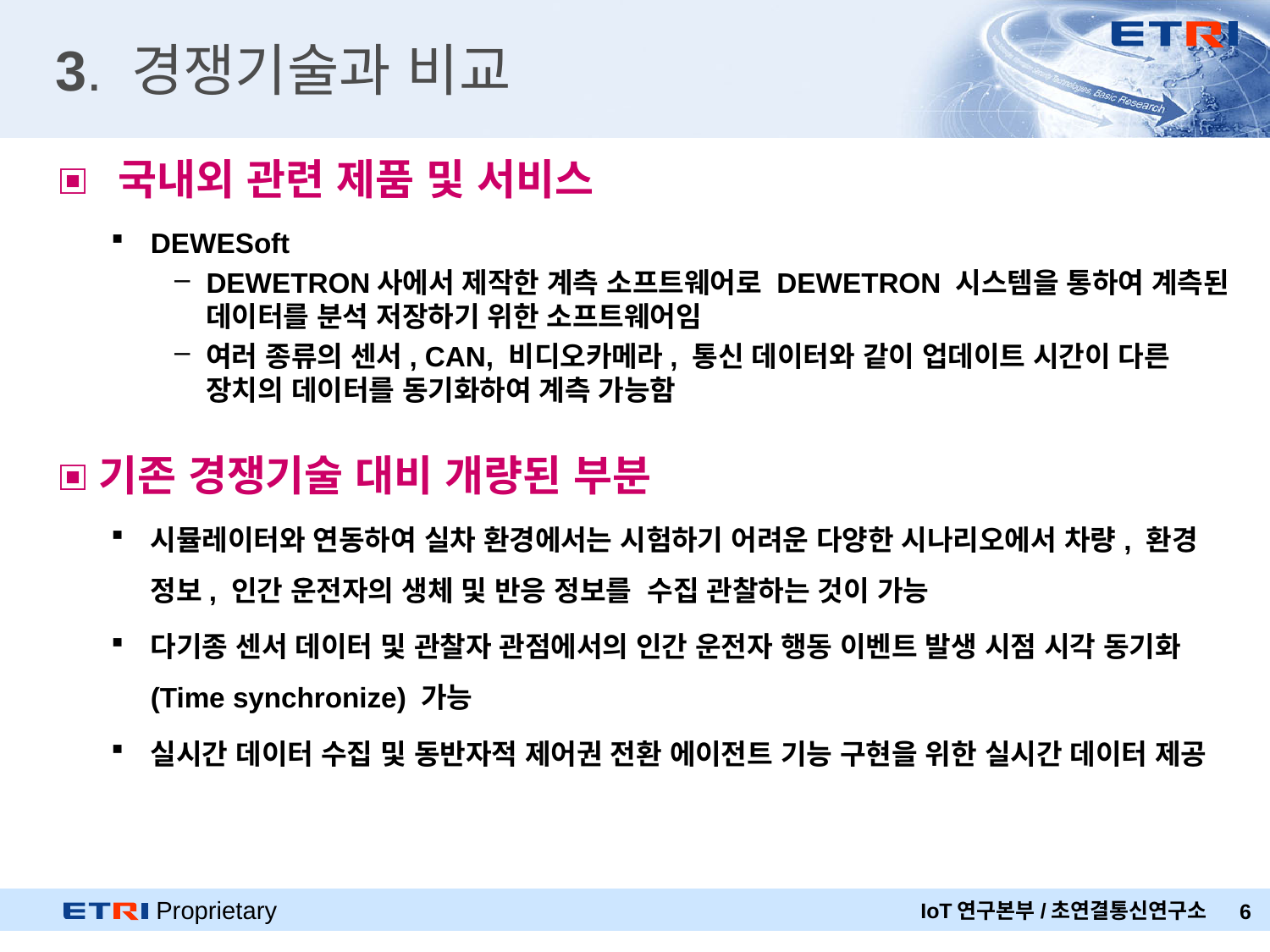

3. 경쟁기술과 비교
 국내외 관련 제품 및 서비스
DEWESoft
DEWETRON사에서 제작한 계측 소프트웨어로 DEWETRON 시스템을 통하여 계측된 데이터를 분석 저장하기 위한 소프트웨어임
여러 종류의 센서, CAN, 비디오카메라, 통신 데이터와 같이 업데이트 시간이 다른 장치의 데이터를 동기화하여 계측 가능함

기존 경쟁기술 대비 개량된 부분
시뮬레이터와 연동하여 실차 환경에서는 시험하기 어려운 다양한 시나리오에서 차량, 환경 정보, 인간 운전자의 생체 및 반응 정보를  수집 관찰하는 것이 가능
다기종 센서 데이터 및 관찰자 관점에서의 인간 운전자 행동 이벤트 발생 시점 시각 동기화 (Time synchronize) 가능
실시간 데이터 수집 및 동반자적 제어권 전환 에이전트 기능 구현을 위한 실시간 데이터 제공